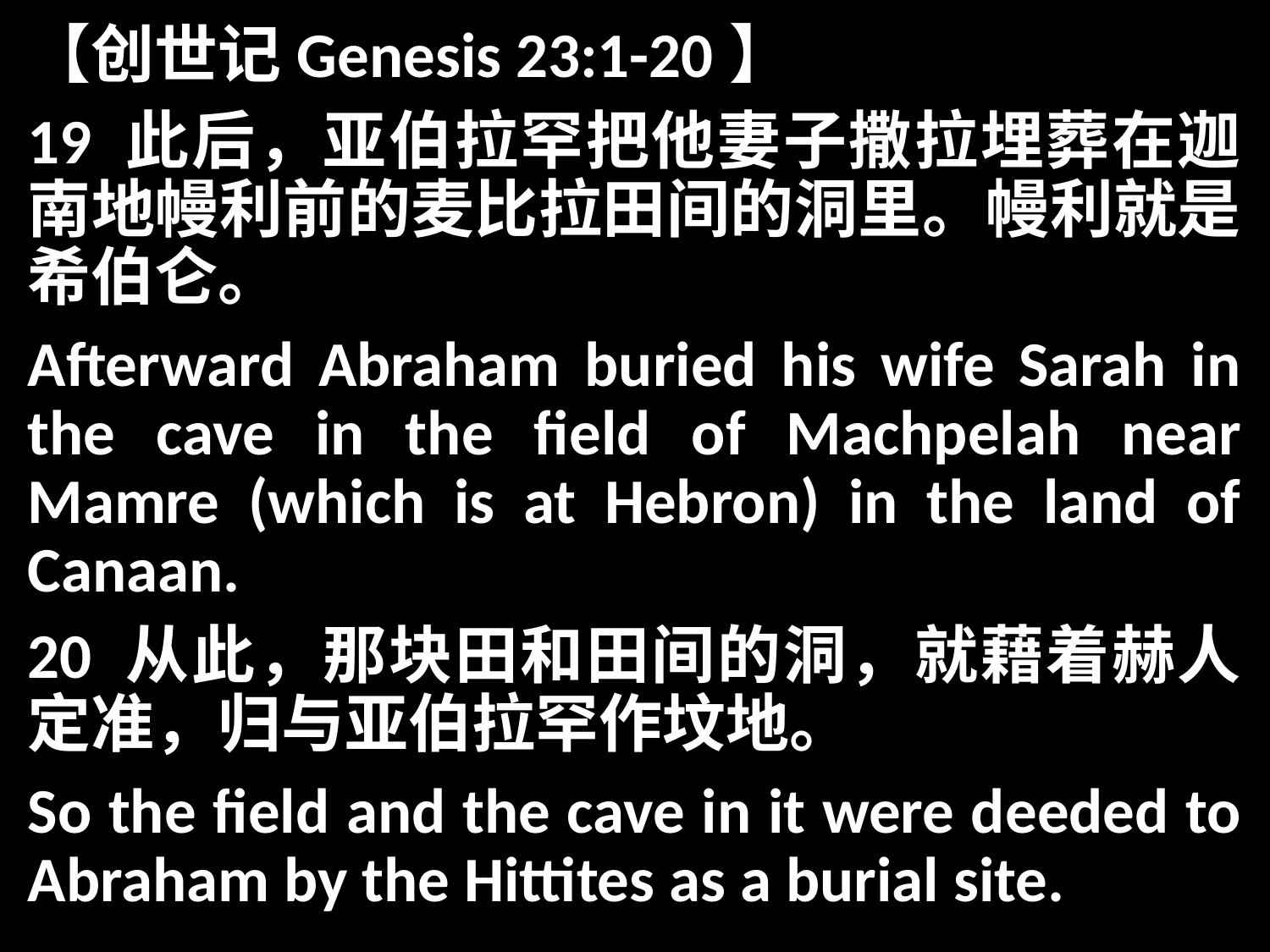

【创世记Genesis 23:1-20】
19 此后，亚伯拉罕把他妻子撒拉埋葬在迦南地幔利前的麦比拉田间的洞里。幔利就是希伯仑。
Afterward Abraham buried his wife Sarah in the cave in the field of Machpelah near Mamre (which is at Hebron) in the land of Canaan.
20 从此，那块田和田间的洞，就藉着赫人定准，归与亚伯拉罕作坟地。
So the field and the cave in it were deeded to Abraham by the Hittites as a burial site.